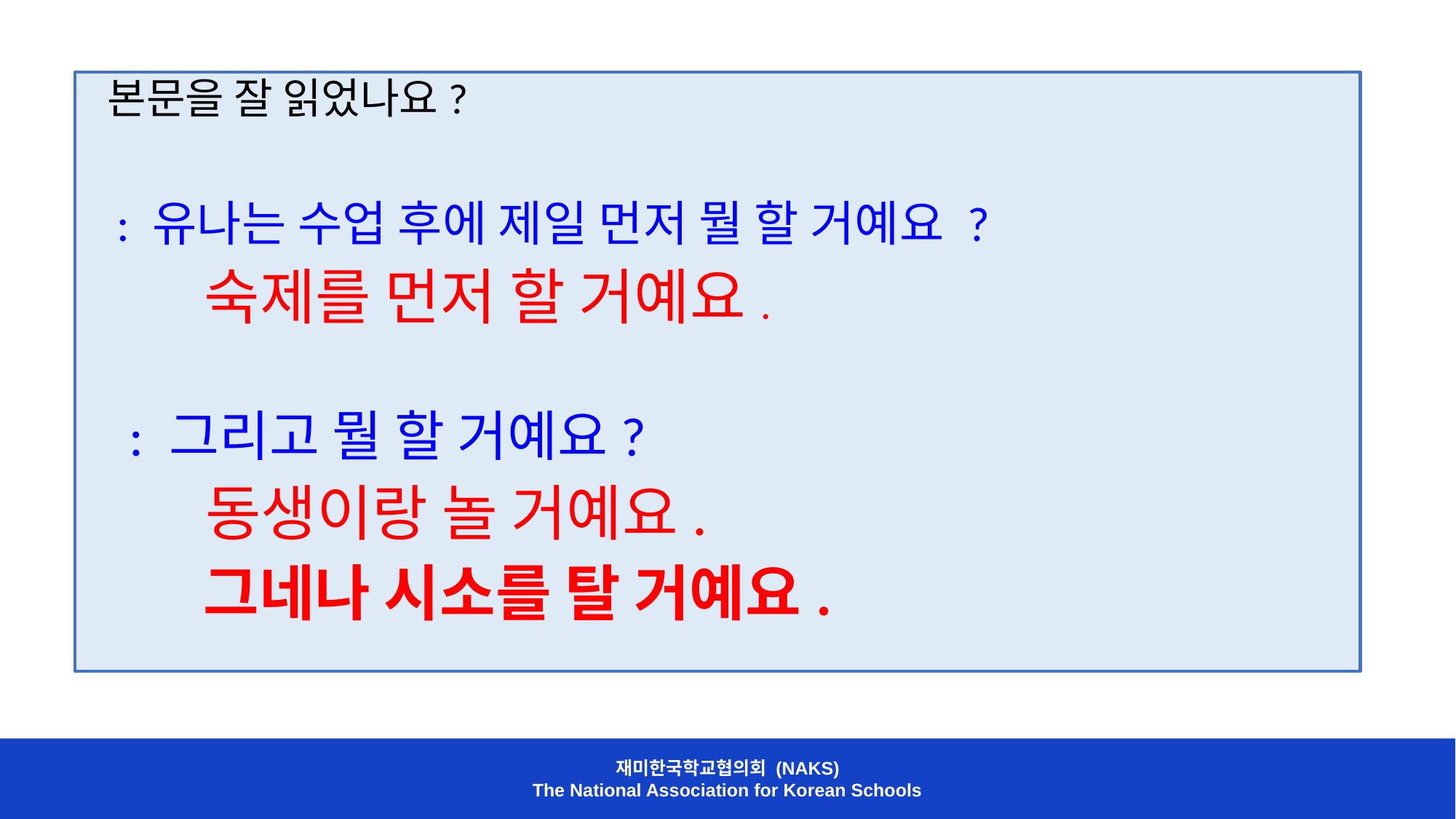

본문을 잘 읽었나요?

 : 유나는 수업 후에 제일 먼저 뭘 할 거예요 ?
         숙제를 먼저 할 거예요.

  : 그리고 뭘 할 거예요?
        동생이랑 놀 거예요.
      그네나 시소를 탈 거예요.
재미한국학교협의회 (NAKS)
The National Association for Korean Schools